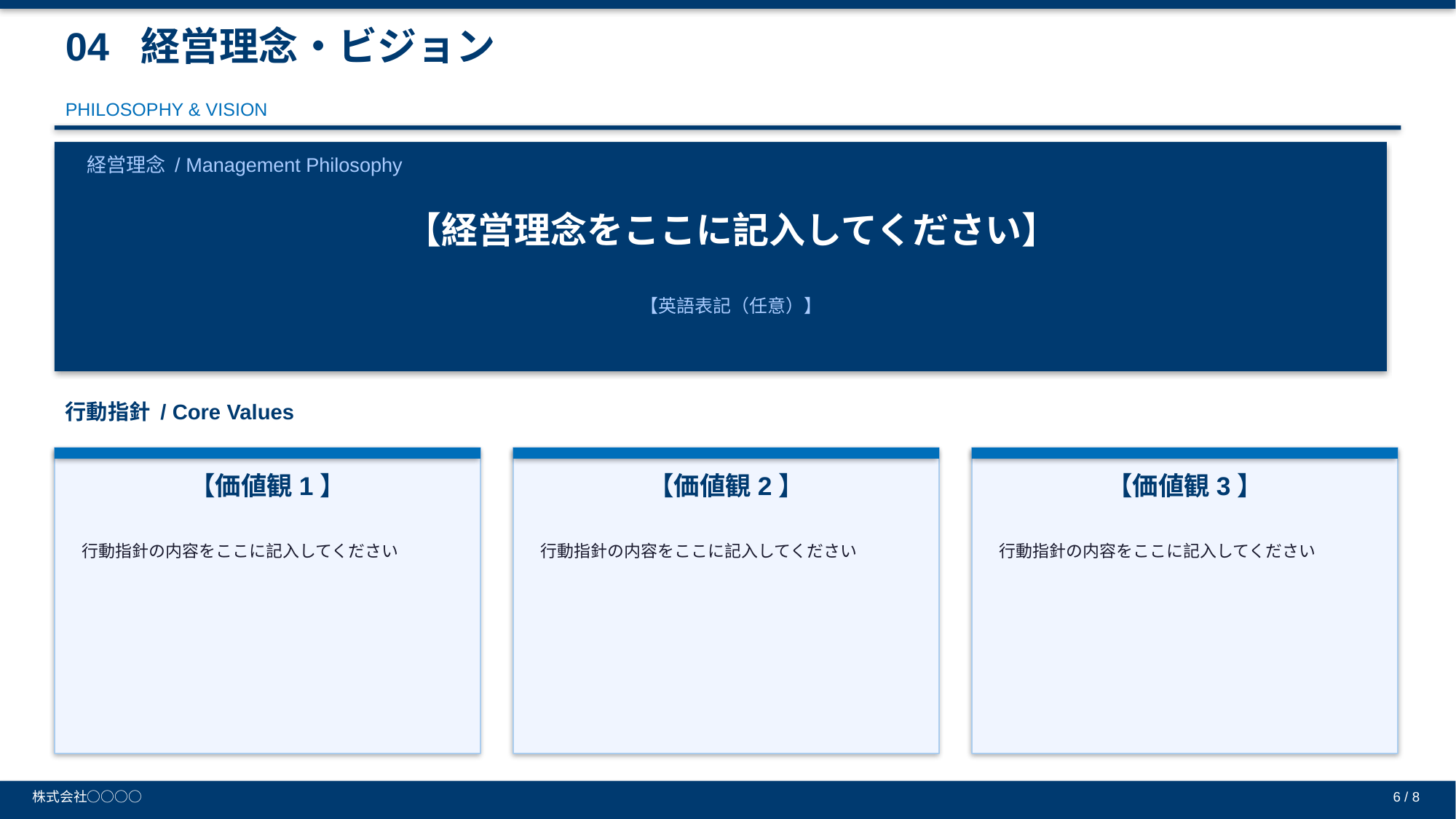

04  経営理念・ビジョン
PHILOSOPHY & VISION

経営理念 / Management Philosophy
【経営理念をここに記入してください】
【英語表記（任意）】
行動指針 / Core Values

【価値観1】
【価値観2】
【価値観3】
行動指針の内容をここに記入してください
行動指針の内容をここに記入してください
行動指針の内容をここに記入してください

株式会社○○○○
6 / 8